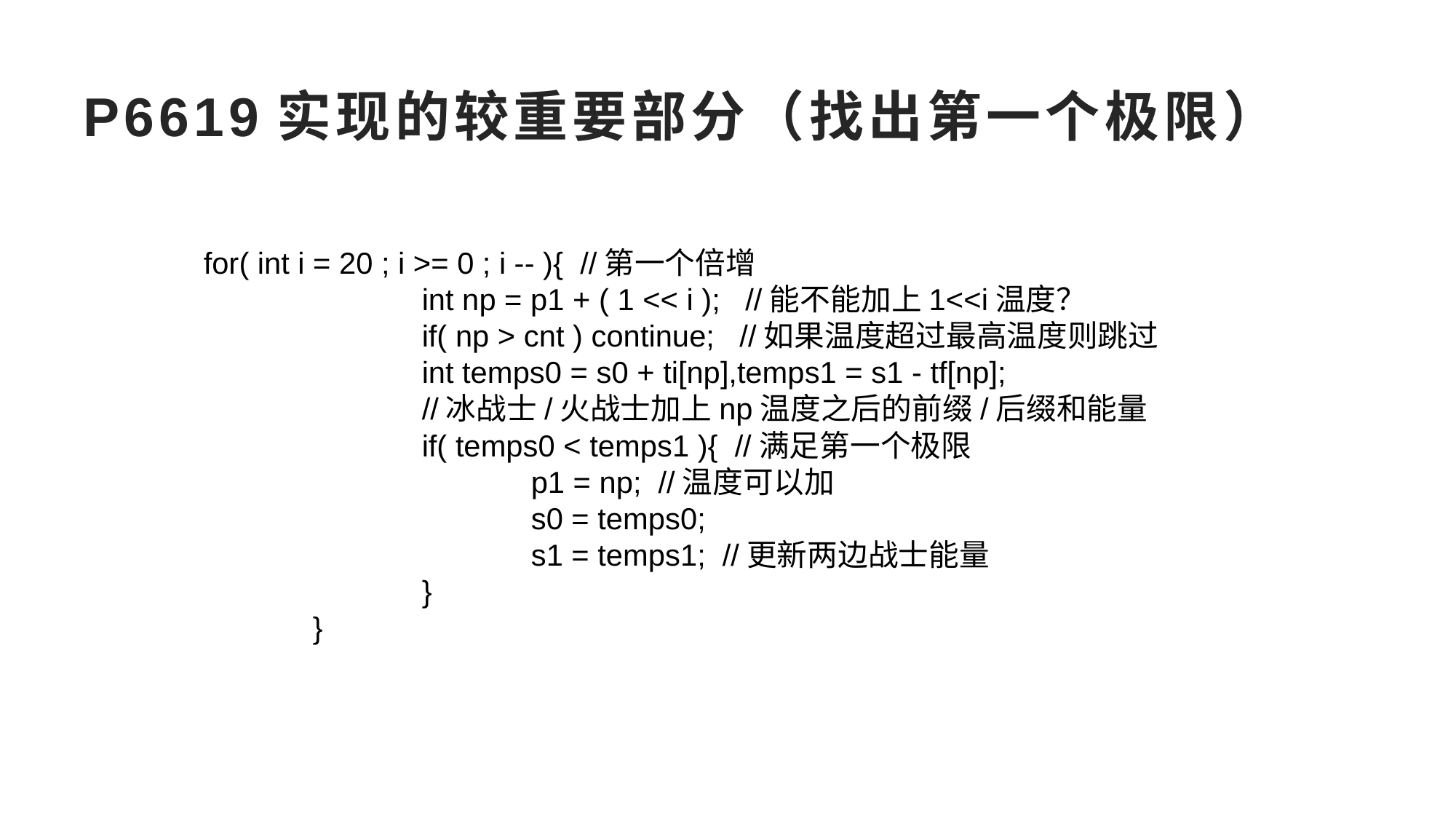

# P6619实现的较重要部分（找出第一个极限）
for( int i = 20 ; i >= 0 ; i -- ){  //第一个倍增
		int np = p1 + ( 1 << i );   //能不能加上1<<i温度？
		if( np > cnt ) continue;   //如果温度超过最高温度则跳过
		int temps0 = s0 + ti[np],temps1 = s1 - tf[np];
		//冰战士/火战士加上np温度之后的前缀/后缀和能量
		if( temps0 < temps1 ){  //满足第一个极限
			p1 = np;  //温度可以加
			s0 = temps0;
			s1 = temps1;  //更新两边战士能量
		}
	}